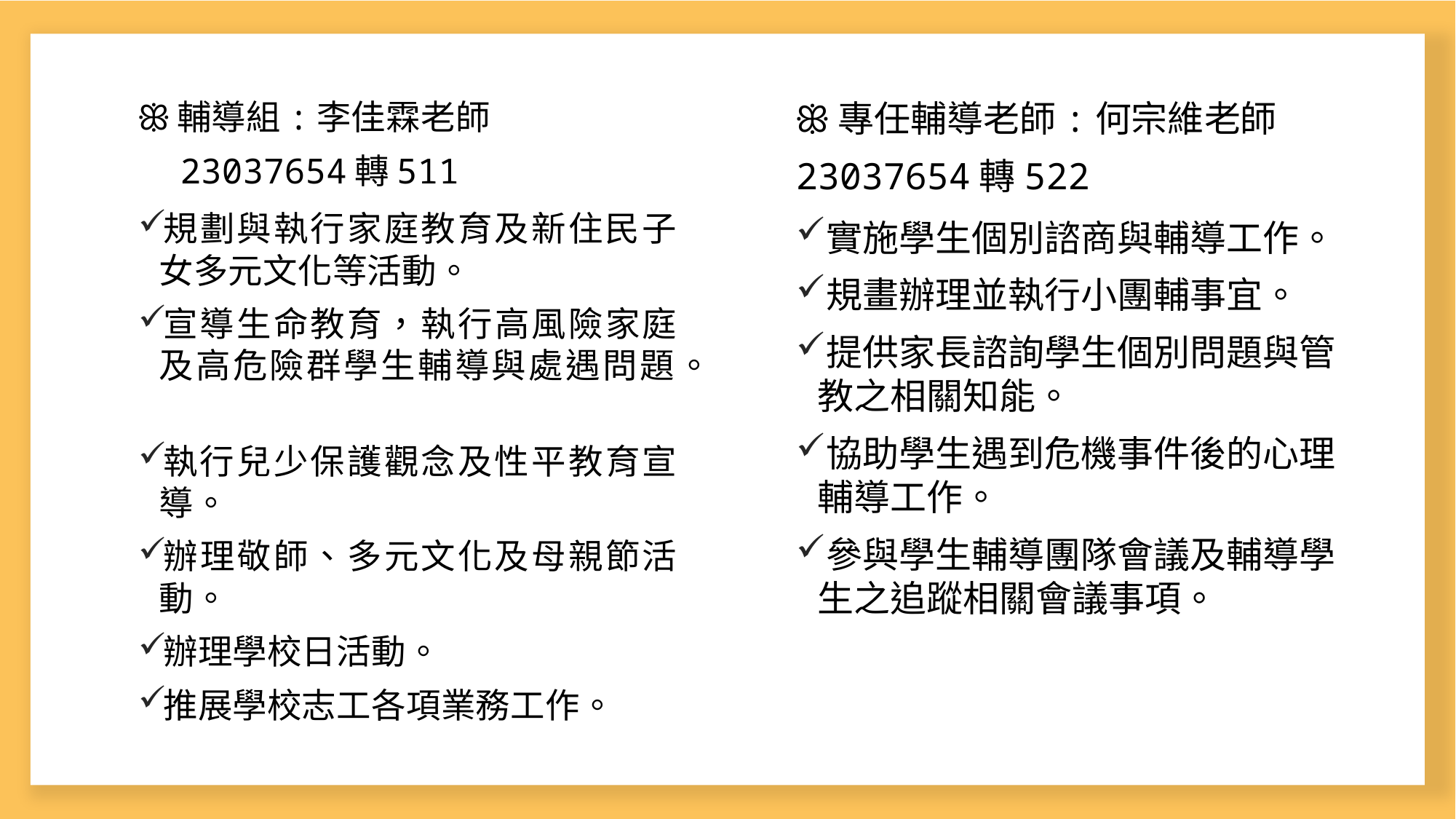

ꕥ專任輔導老師:何宗維老師
23037654轉522
實施學生個別諮商與輔導工作。
規畫辦理並執行小團輔事宜。
提供家長諮詢學生個別問題與管教之相關知能。
協助學生遇到危機事件後的心理輔導工作。
參與學生輔導團隊會議及輔導學生之追蹤相關會議事項。

ꕥ輔導組:李佳霖老師
  23037654轉511
規劃與執行家庭教育及新住民子女多元文化等活動。
宣導生命教育，執行高風險家庭 及高危險群學生輔導與處遇問題。
執行兒少保護觀念及性平教育宣導。
辦理敬師、多元文化及母親節活動。
辦理學校日活動。
推展學校志工各項業務工作。